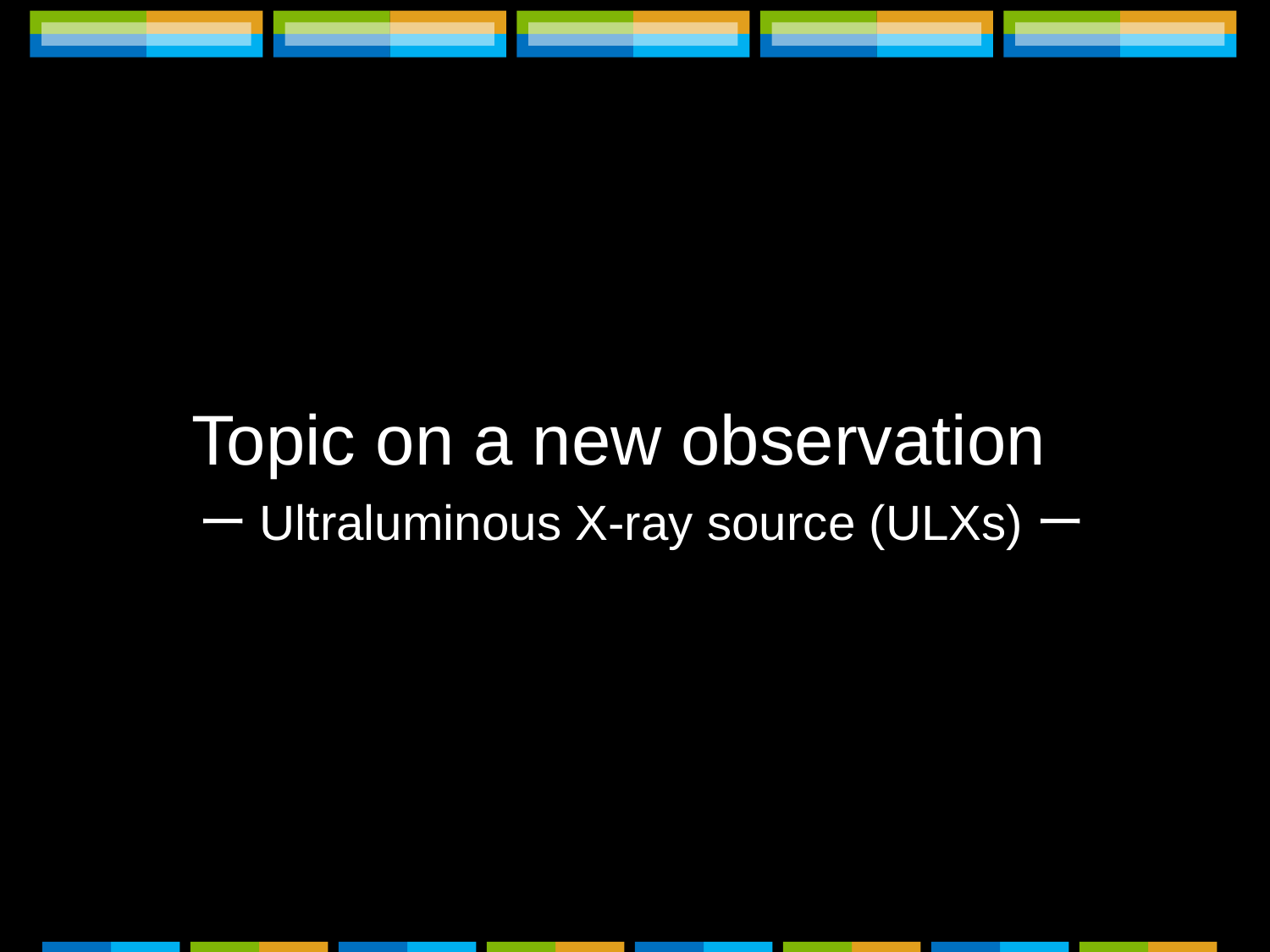

Topic on a new observation
 ーUltraluminous X-ray source (ULXs)ー